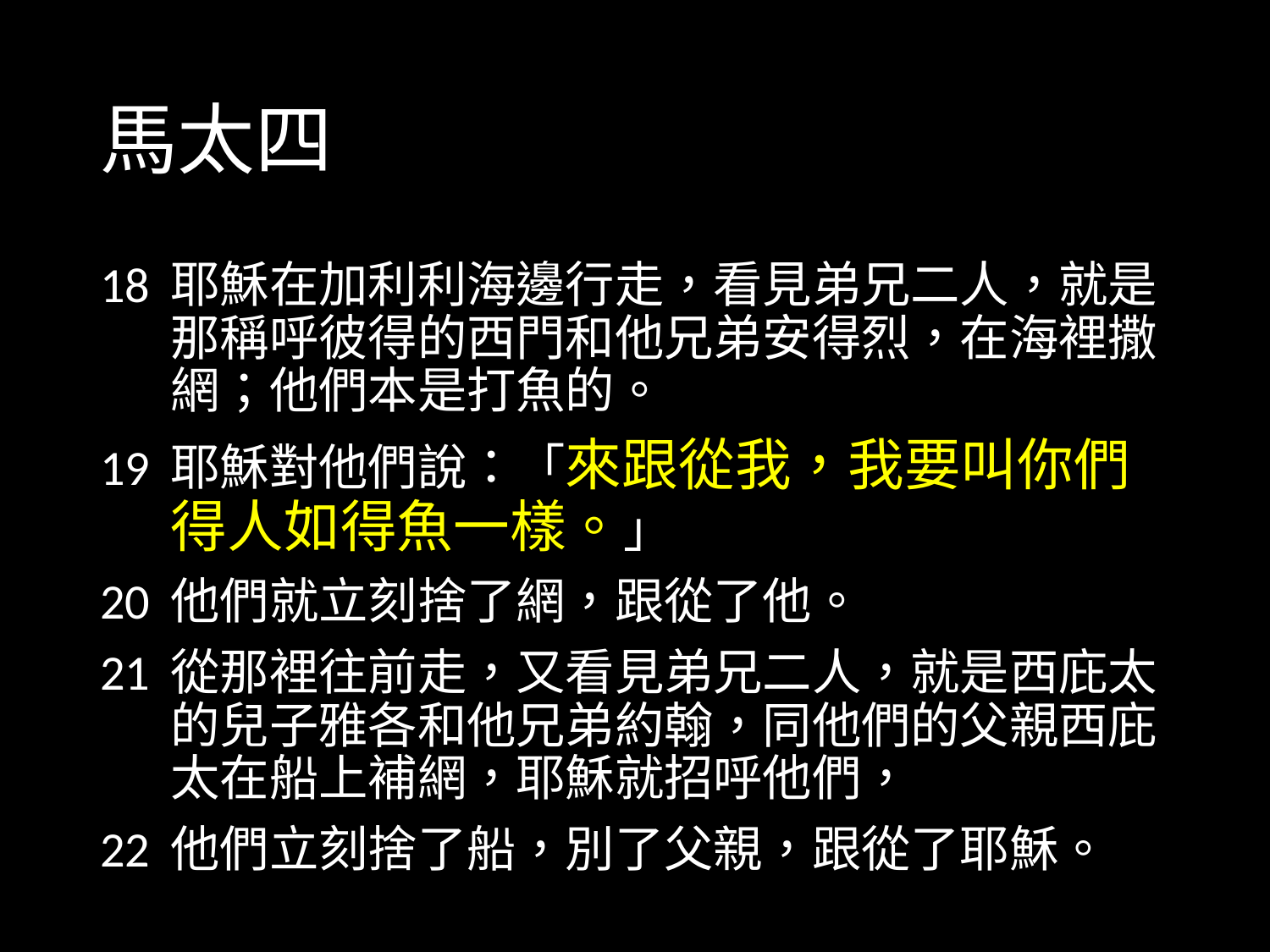

# 馬太四
18	耶穌在加利利海邊行走，看見弟兄二人，就是那稱呼彼得的西門和他兄弟安得烈，在海裡撒網；他們本是打魚的。
19	耶穌對他們說：「來跟從我，我要叫你們得人如得魚一樣。」
20	他們就立刻捨了網，跟從了他。
21	從那裡往前走，又看見弟兄二人，就是西庇太的兒子雅各和他兄弟約翰，同他們的父親西庇太在船上補網，耶穌就招呼他們，
22	他們立刻捨了船，別了父親，跟從了耶穌。